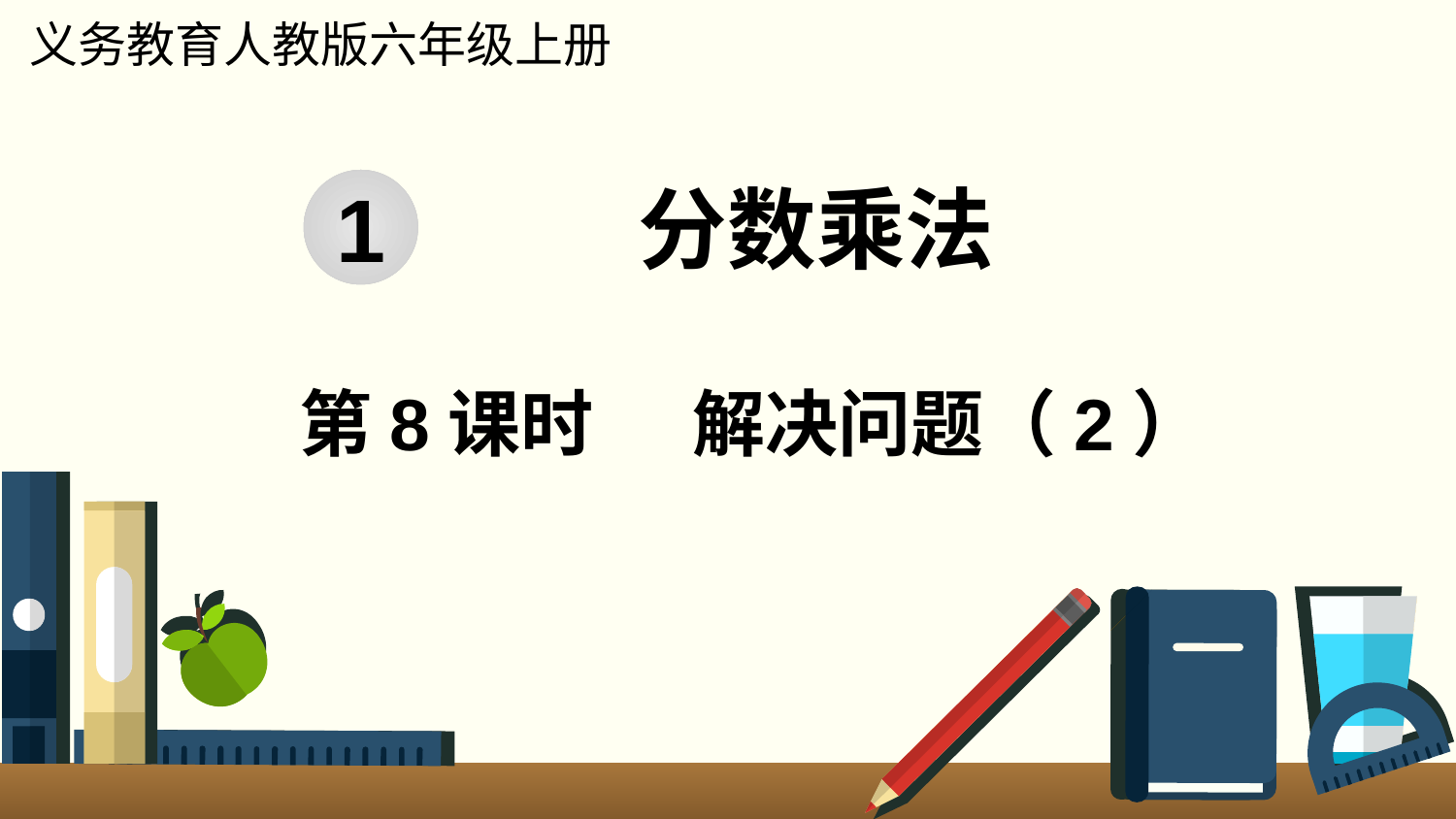

义务教育人教版六年级上册
分数乘法
1
第8课时      解决问题（2）

www.youyi100.com

优翼

www.youyi100.com